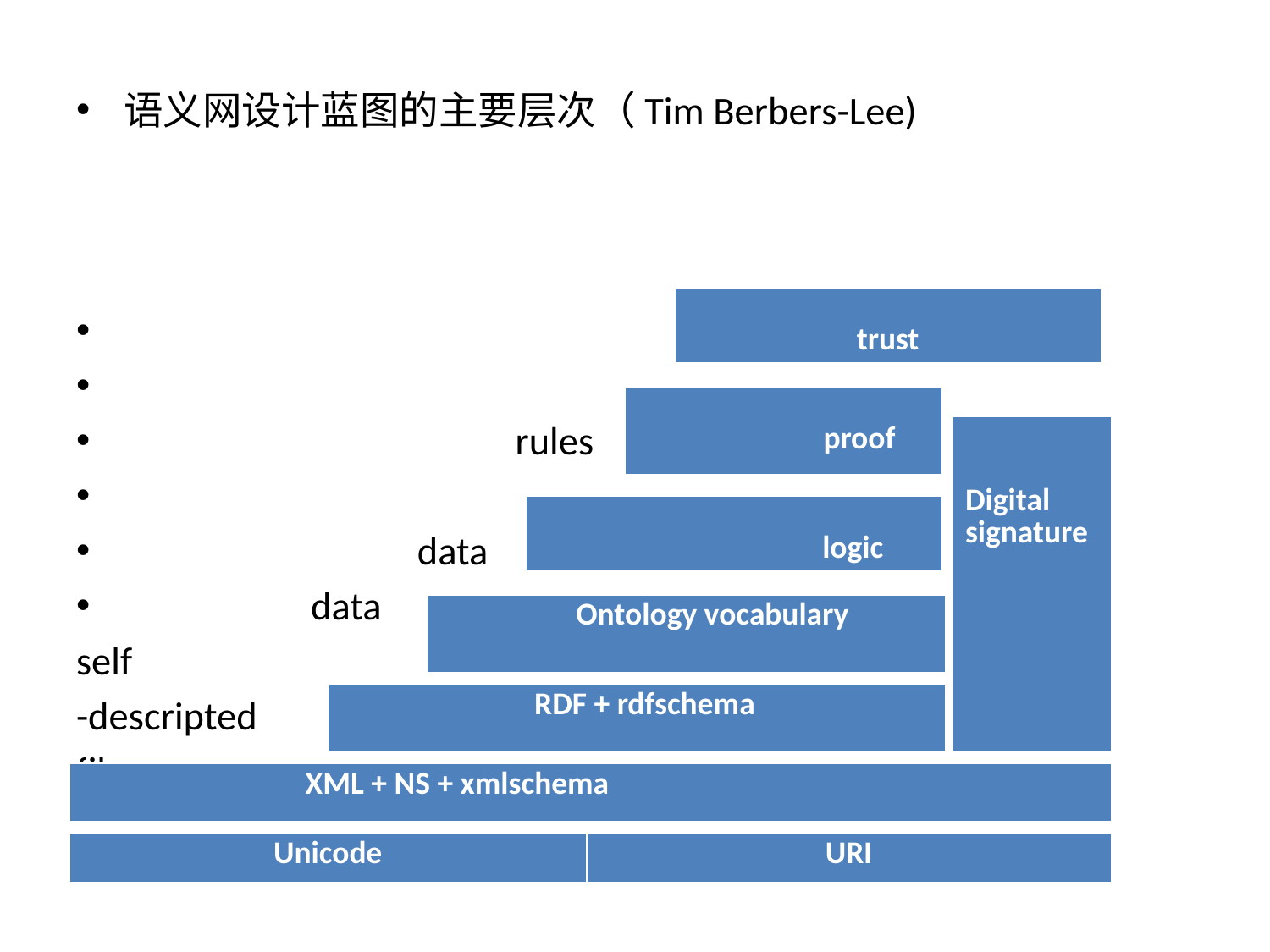

语义网设计蓝图的主要层次（Tim Berbers-Lee)

                                            rules

                                 data
                     data
self
-descripted
files

| trust |
| --- |
| proof |
| --- |
| Digital signature |
| --- |
| logic |
| --- |
| Ontology vocabulary |
| --- |
| RDF + rdfschema |
| --- |
| XML + NS + xmlschema |
| --- |
| Unicode | URI |
| --- | --- |